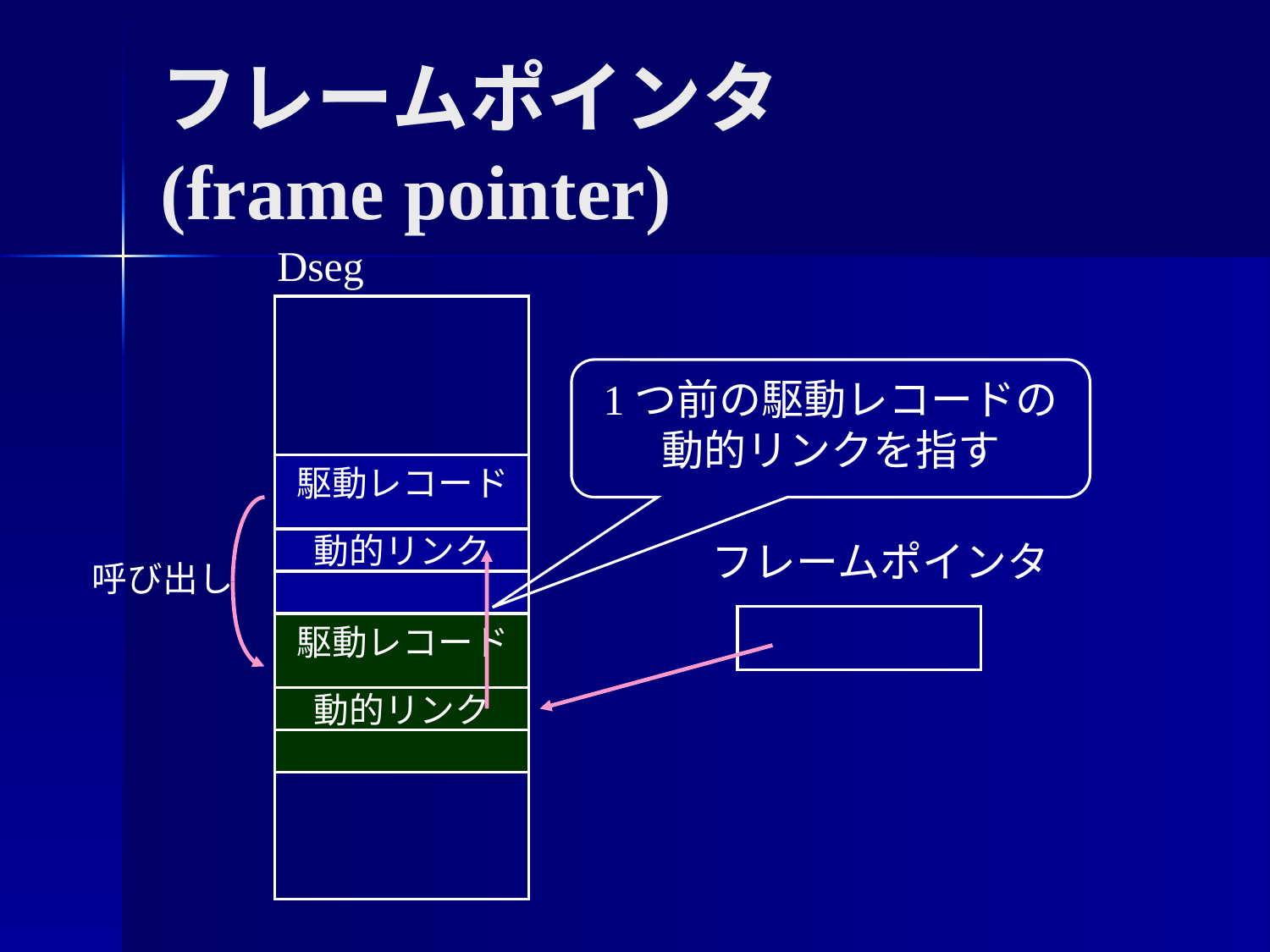

フレームポインタ
(frame pointer)
Dseg

1つ前の駆動レコードの
動的リンクを指す

駆動レコード
動的リンク

呼び出し
フレームポインタ

駆動レコード
動的リンク